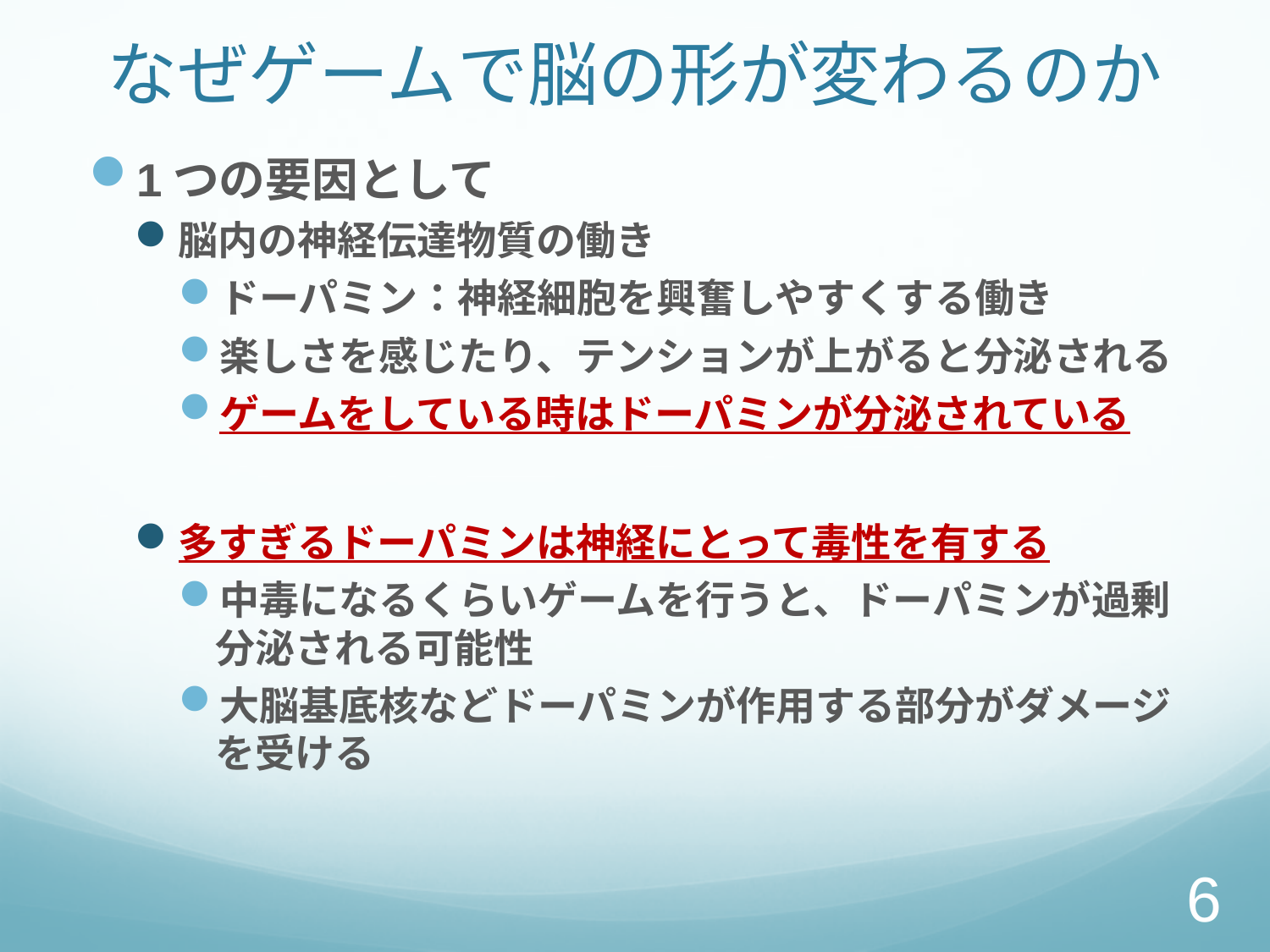

# なぜゲームで脳の形が変わるのか
1つの要因として
脳内の神経伝達物質の働き
ドーパミン：神経細胞を興奮しやすくする働き
楽しさを感じたり、テンションが上がると分泌される
ゲームをしている時はドーパミンが分泌されている

多すぎるドーパミンは神経にとって毒性を有する
中毒になるくらいゲームを行うと、ドーパミンが過剰分泌される可能性
大脳基底核などドーパミンが作用する部分がダメージを受ける
6